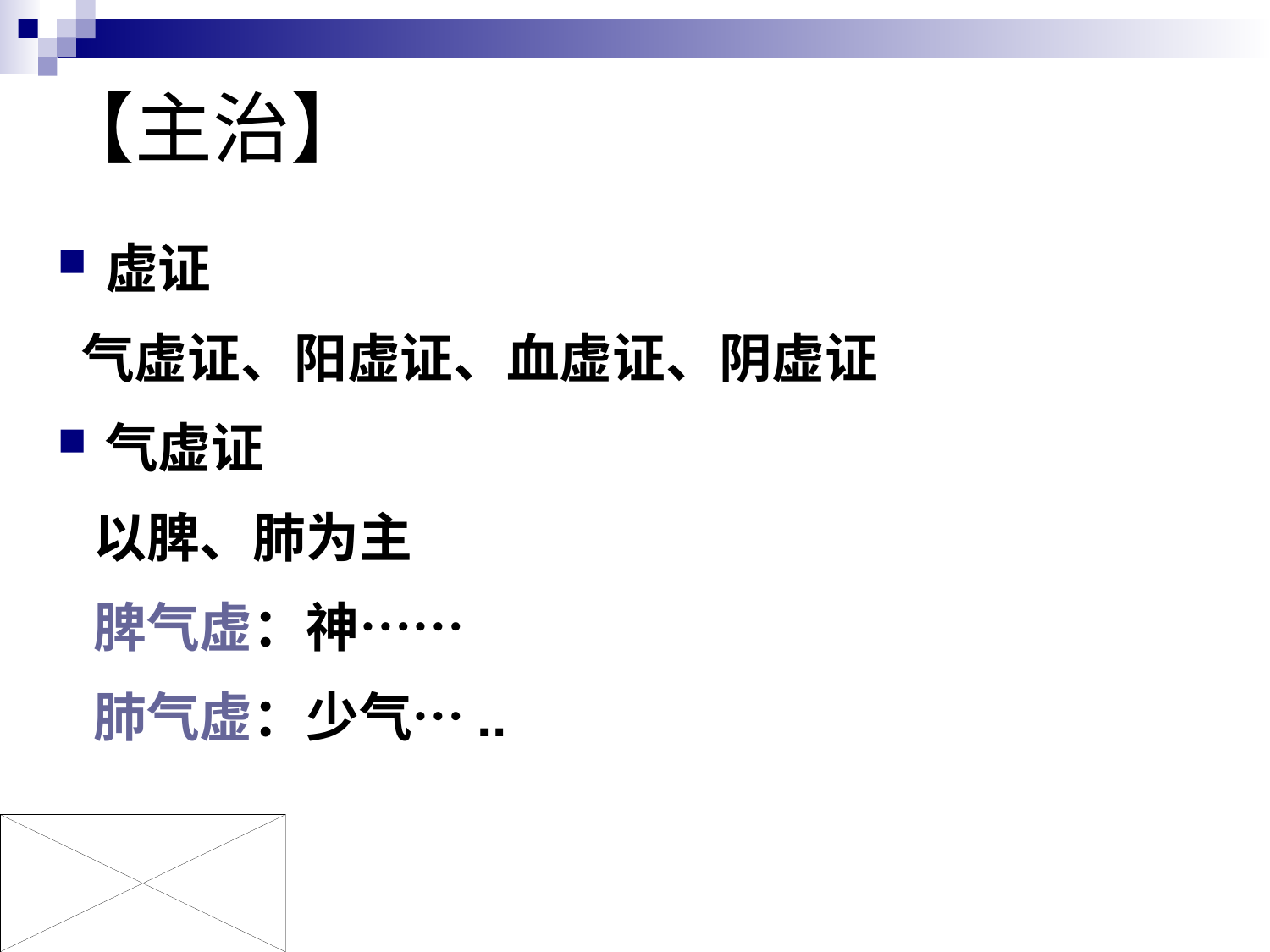

# 【主治】
虚证
 气虚证、阳虚证、血虚证、阴虚证
气虚证
  以脾、肺为主
  脾气虚：神……
  肺气虚：少气…..